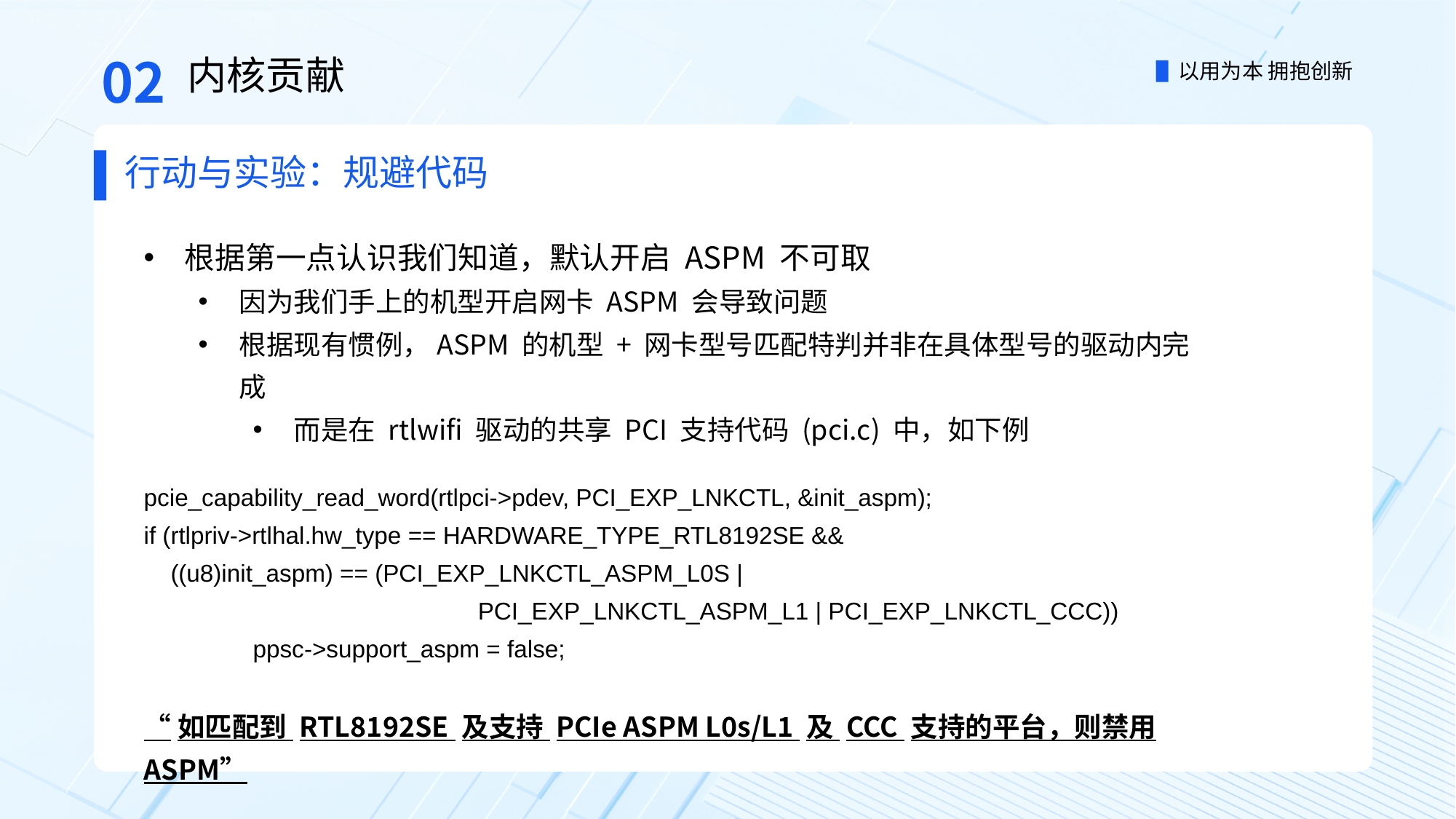

02
内核贡献
行动与实验：规避代码
根据第一点认识我们知道，默认开启 ASPM 不可取
因为我们手上的机型开启网卡 ASPM 会导致问题
根据现有惯例，ASPM 的机型 + 网卡型号匹配特判并非在具体型号的驱动内完成
而是在 rtlwifi 驱动的共享 PCI 支持代码 (pci.c) 中，如下例

pcie_capability_read_word(rtlpci->pdev, PCI_EXP_LNKCTL, &init_aspm);
if (rtlpriv->rtlhal.hw_type == HARDWARE_TYPE_RTL8192SE &&
    ((u8)init_aspm) == (PCI_EXP_LNKCTL_ASPM_L0S |
 PCI_EXP_LNKCTL_ASPM_L1 | PCI_EXP_LNKCTL_CCC))
ppsc->support_aspm = false;

“如匹配到 RTL8192SE 及支持 PCIe ASPM L0s/L1 及 CCC 支持的平台，则禁用 ASPM”